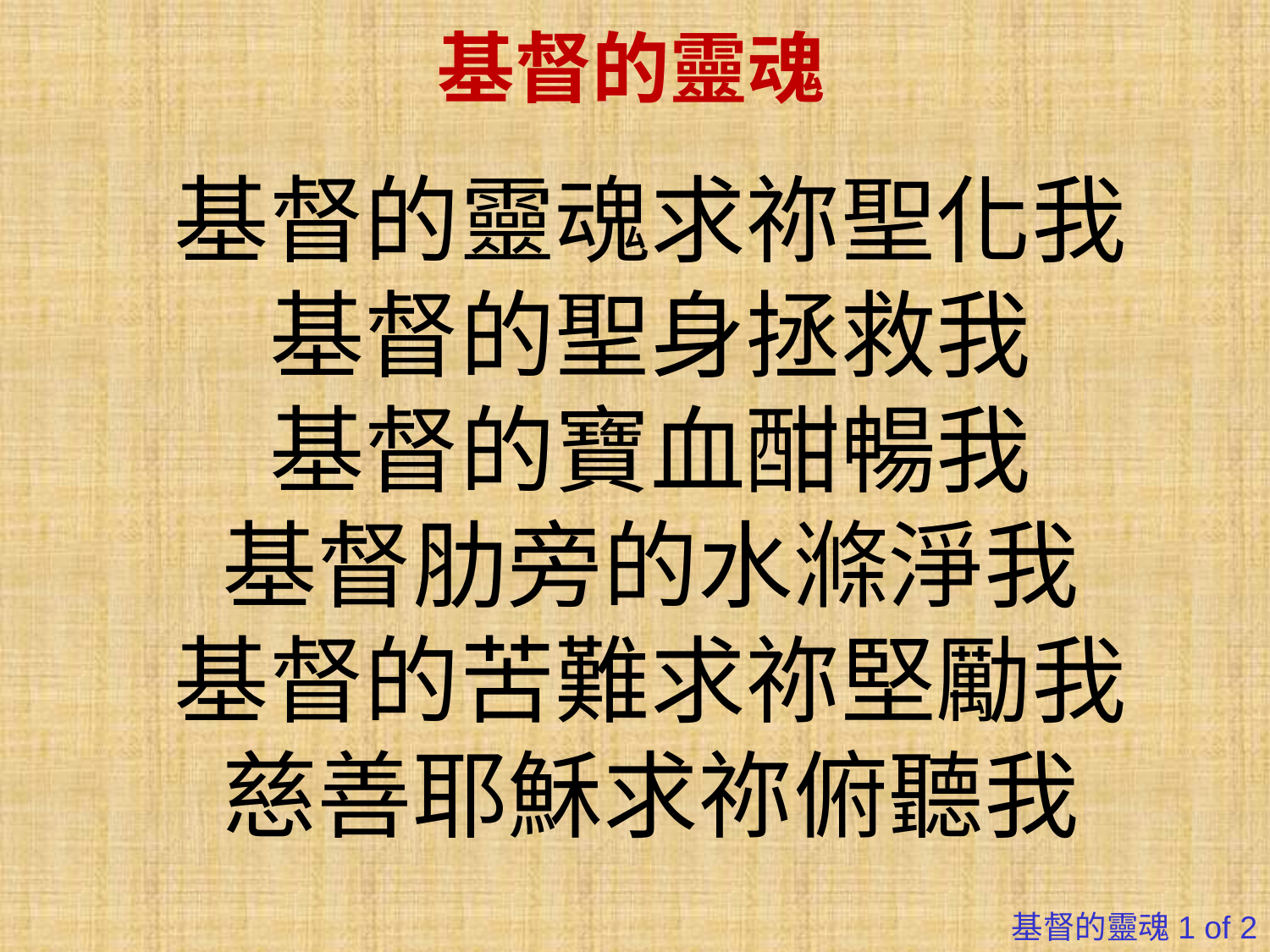

# 基督的靈魂
基督的靈魂求祢聖化我
基督的聖身拯救我
基督的寶血酣暢我
基督肋旁的水滌淨我
基督的苦難求祢堅勵我
慈善耶穌求祢俯聽我
基督的靈魂1 of 2